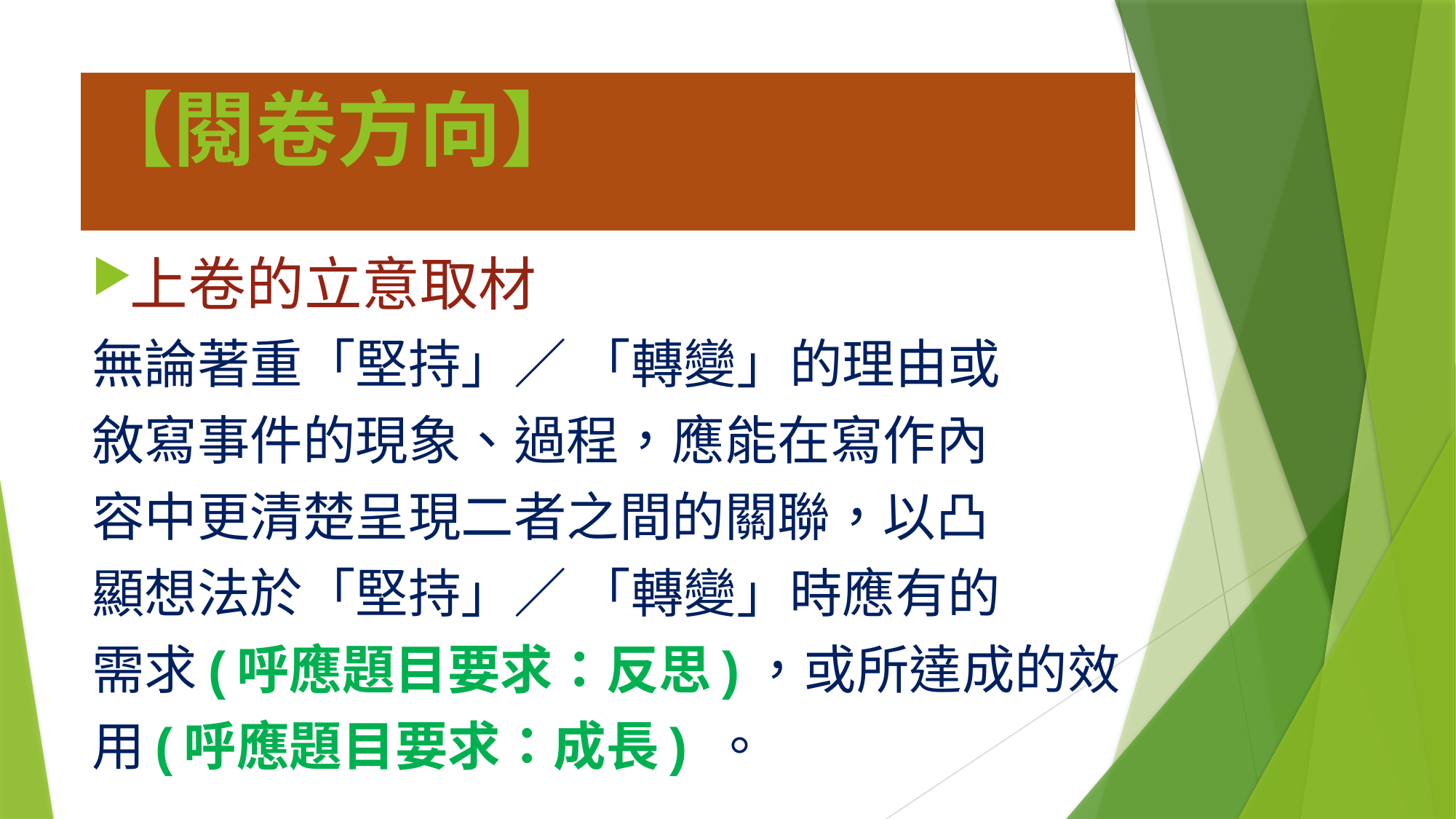

# 【閱卷方向】
上卷的立意取材
無論著重「堅持」／ 「轉變」的理由或
敘寫事件的現象、過程，應能在寫作內
容中更清楚呈現二者之間的關聯，以凸
顯想法於「堅持」／ 「轉變」時應有的
需求(呼應題目要求：反思)，或所達成的效
用(呼應題目要求：成長) 。